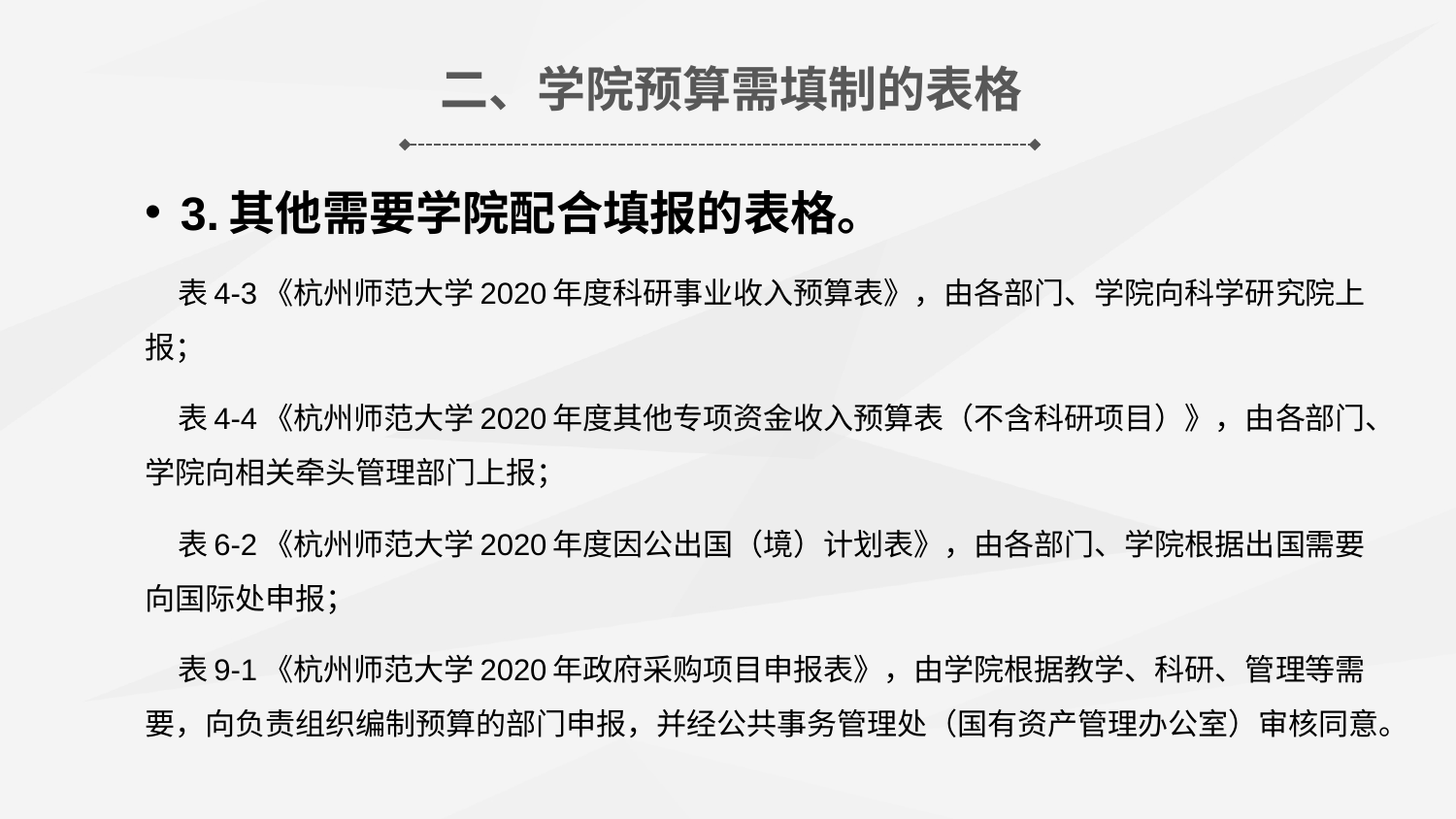

二、学院预算需填制的表格
3.其他需要学院配合填报的表格。
    表4-3《杭州师范大学2020年度科研事业收入预算表》，由各部门、学院向科学研究院上报；
    表4-4《杭州师范大学2020年度其他专项资金收入预算表（不含科研项目）》，由各部门、学院向相关牵头管理部门上报；
    表6-2《杭州师范大学2020年度因公出国（境）计划表》，由各部门、学院根据出国需要向国际处申报；
    表9-1《杭州师范大学2020年政府采购项目申报表》，由学院根据教学、科研、管理等需要，向负责组织编制预算的部门申报，并经公共事务管理处（国有资产管理办公室）审核同意。